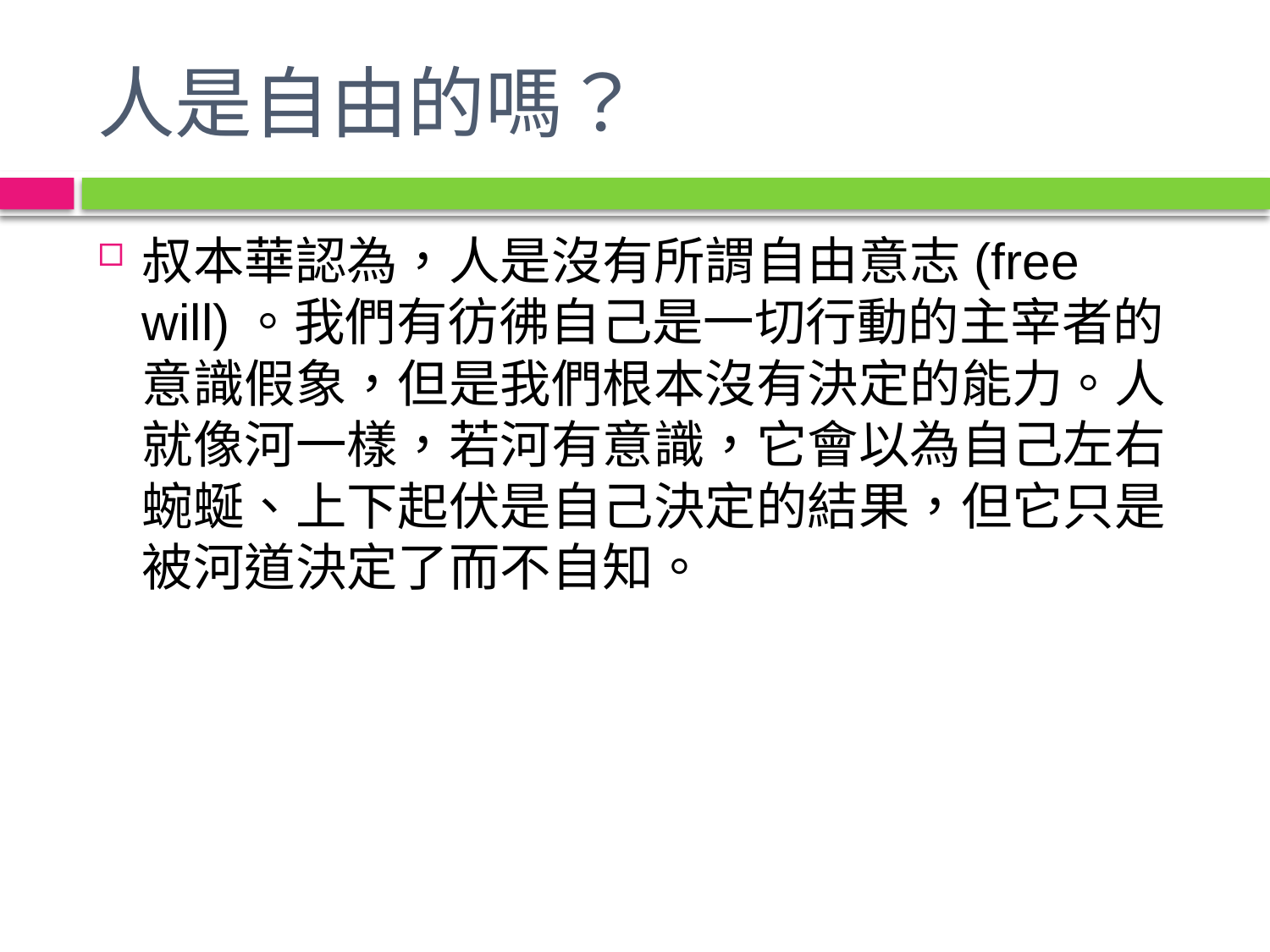

# 人是自由的嗎？
叔本華認為，人是沒有所謂自由意志(free will)。我們有彷彿自己是一切行動的主宰者的意識假象，但是我們根本沒有決定的能力。人就像河一樣，若河有意識，它會以為自己左右蜿蜒、上下起伏是自己決定的結果，但它只是被河道決定了而不自知。